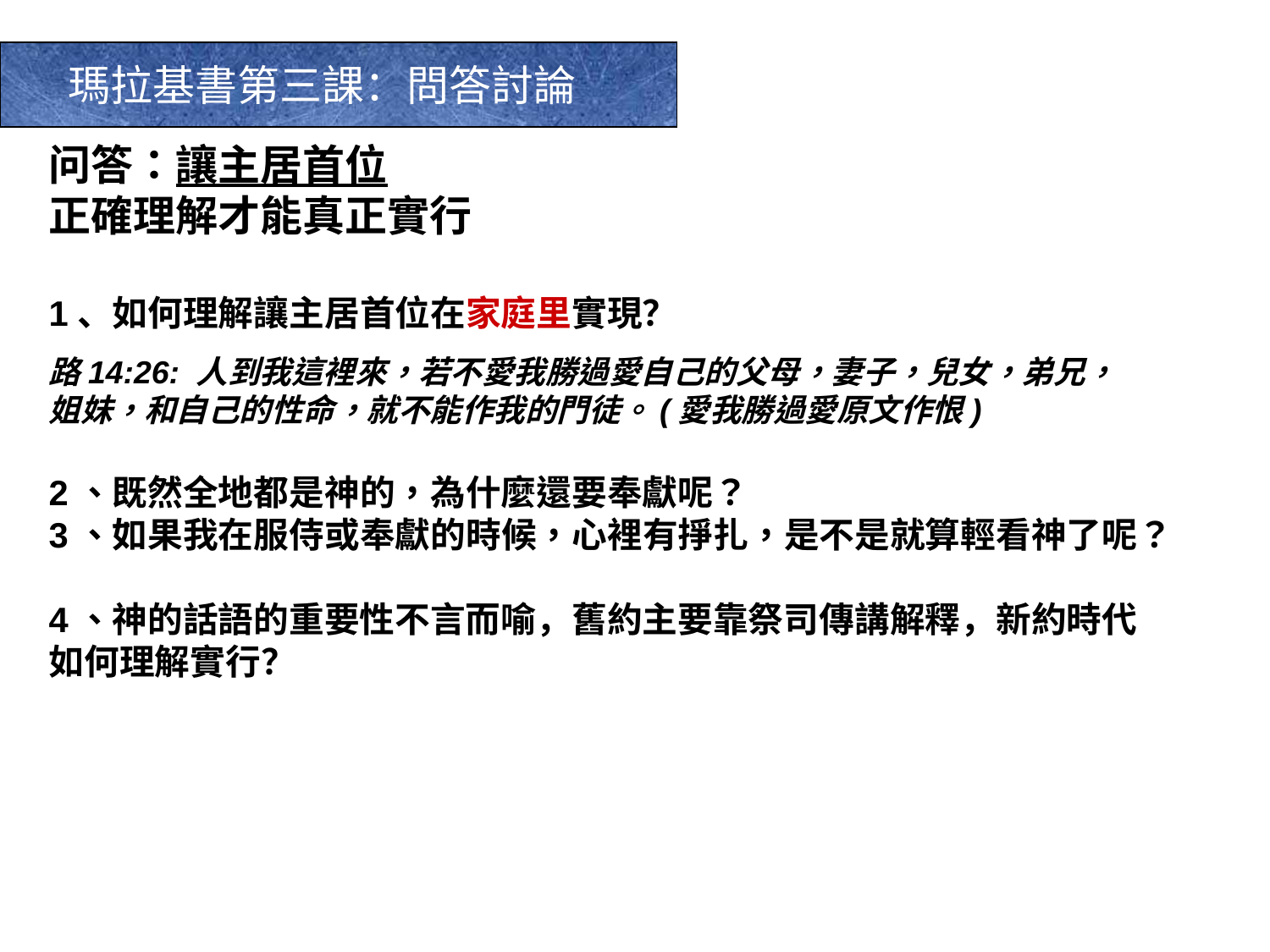

瑪拉基書第三課：問答討論
问答：讓主居首位
正確理解才能真正實行

1、如何理解讓主居首位在家庭里實現？

路14:26: 人到我這裡來，若不愛我勝過愛自己的父母，妻子，兒女，弟兄，姐妹，和自己的性命，就不能作我的門徒。(愛我勝過愛原文作恨)

2、既然全地都是神的，為什麼還要奉獻呢？
3、如果我在服侍或奉獻的時候，心裡有掙扎，是不是就算輕看神了呢？

4、神的話語的重要性不言而喻，舊約主要靠祭司傳講解釋，新約時代如何理解實行？